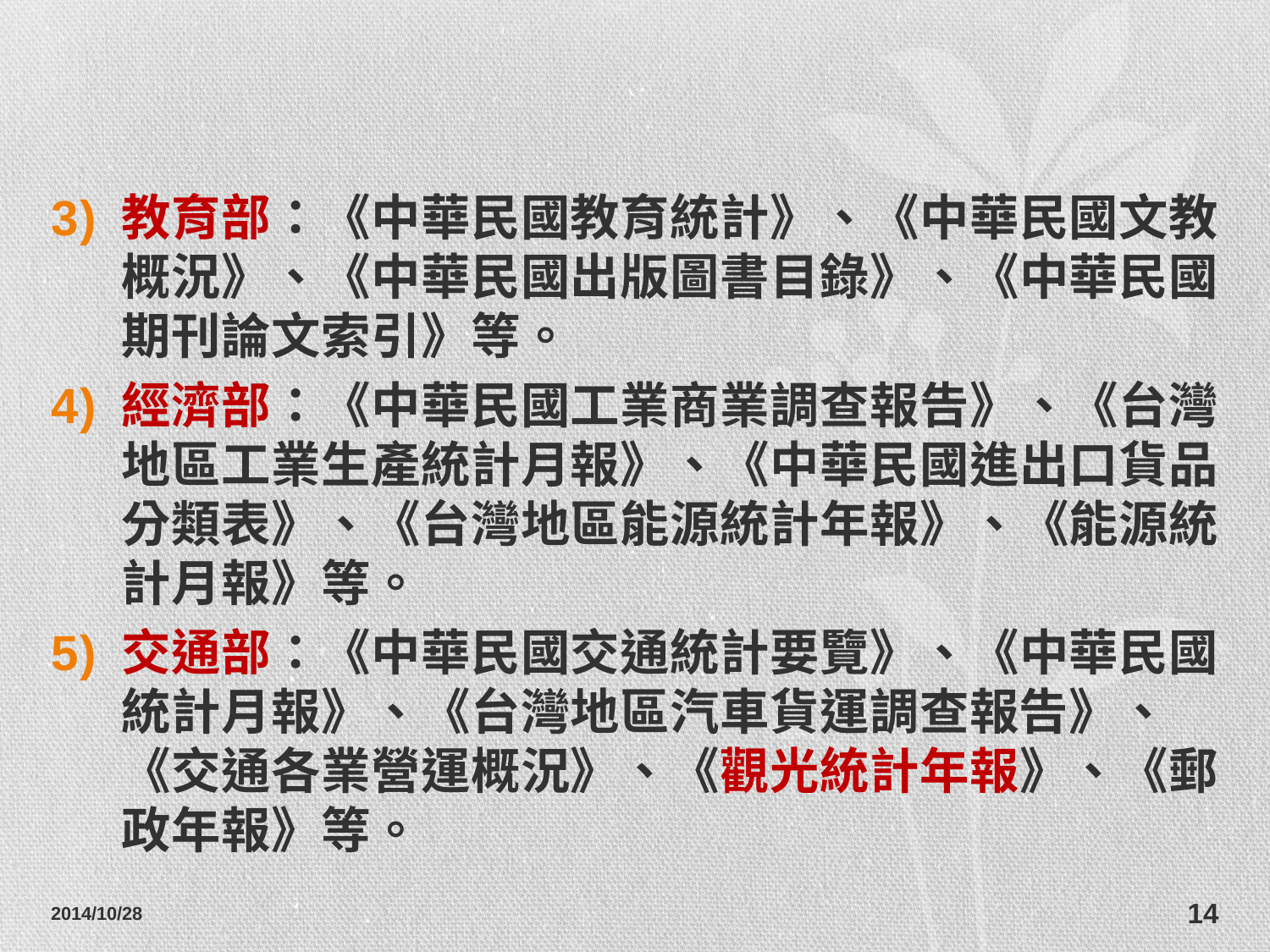

#
教育部：《中華民國教育統計》、《中華民國文教概況》、《中華民國出版圖書目錄》、《中華民國期刊論文索引》等。
經濟部：《中華民國工業商業調查報告》、《台灣地區工業生產統計月報》、《中華民國進出口貨品分類表》、《台灣地區能源統計年報》、《能源統計月報》等。
交通部：《中華民國交通統計要覽》、《中華民國統計月報》、《台灣地區汽車貨運調查報告》、《交通各業營運概況》、《觀光統計年報》、《郵政年報》等。

2014/10/28
14